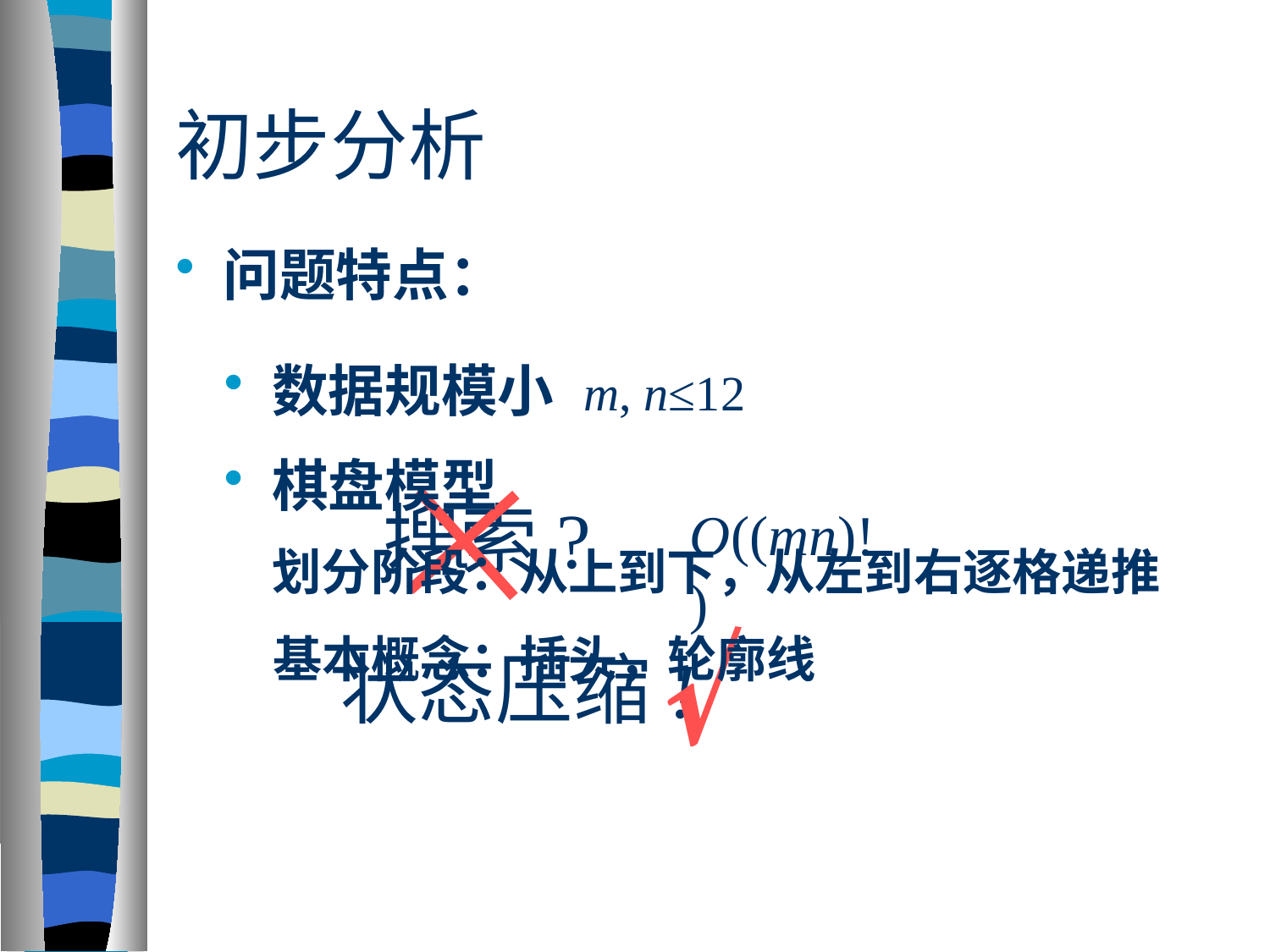

# 初步分析
问题特点：
数据规模小
m, n≤12
棋盘模型
搜索?

O((mn)!)
划分阶段：从上到下，从左到右逐格递推
√
基本概念：插头，轮廓线
状态压缩!